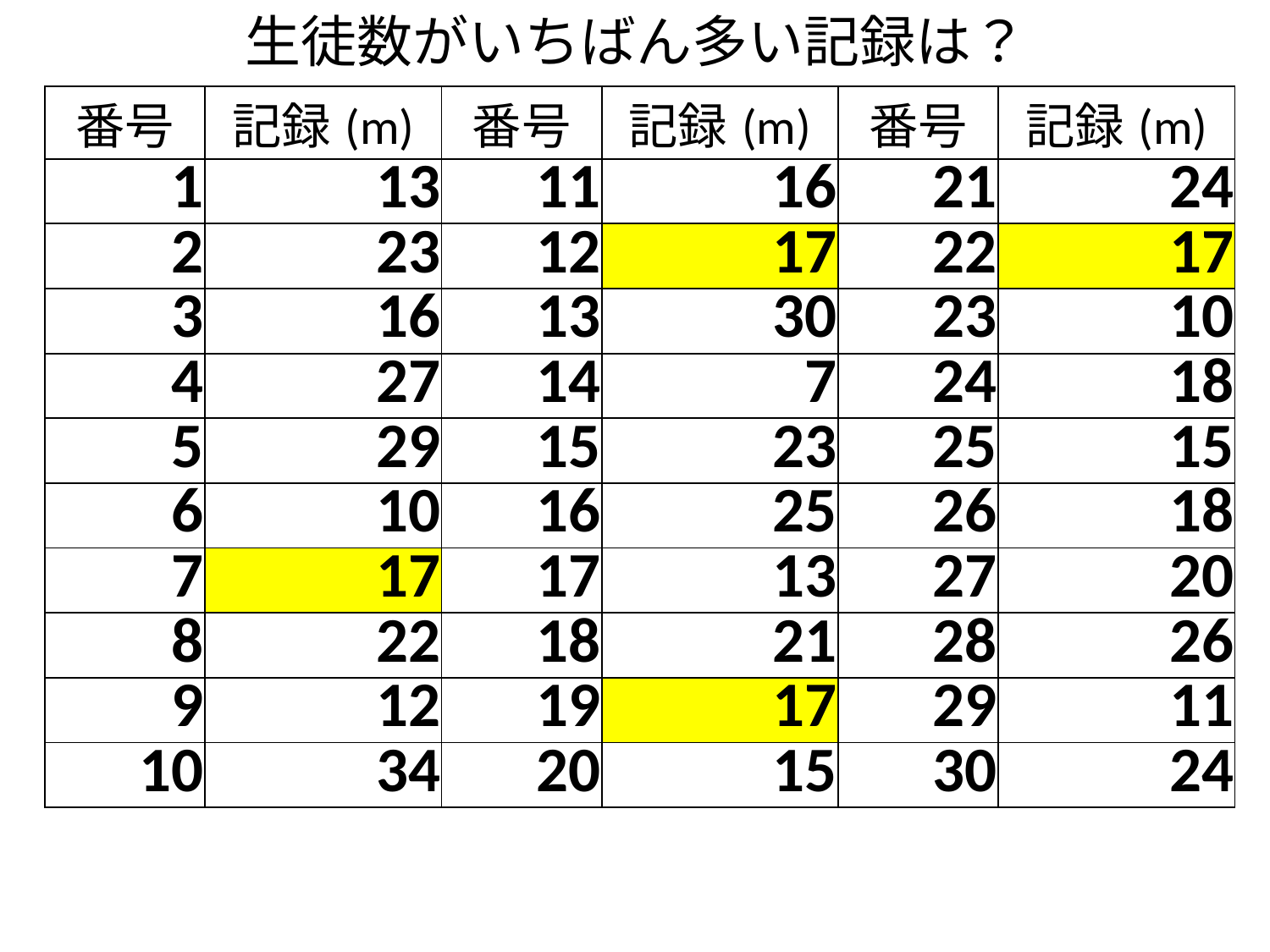

# 生徒数がいちばん多い記録は？
| 番号 | 記録(m) | 番号 | 記録(m) | 番号 | 記録(m) |
| --- | --- | --- | --- | --- | --- |
| 1 | 13 | 11 | 16 | 21 | 24 |
| 2 | 23 | 12 | 17 | 22 | 17 |
| 3 | 16 | 13 | 30 | 23 | 10 |
| 4 | 27 | 14 | 7 | 24 | 18 |
| 5 | 29 | 15 | 23 | 25 | 15 |
| 6 | 10 | 16 | 25 | 26 | 18 |
| 7 | 17 | 17 | 13 | 27 | 20 |
| 8 | 22 | 18 | 21 | 28 | 26 |
| 9 | 12 | 19 | 17 | 29 | 11 |
| 10 | 34 | 20 | 15 | 30 | 24 |